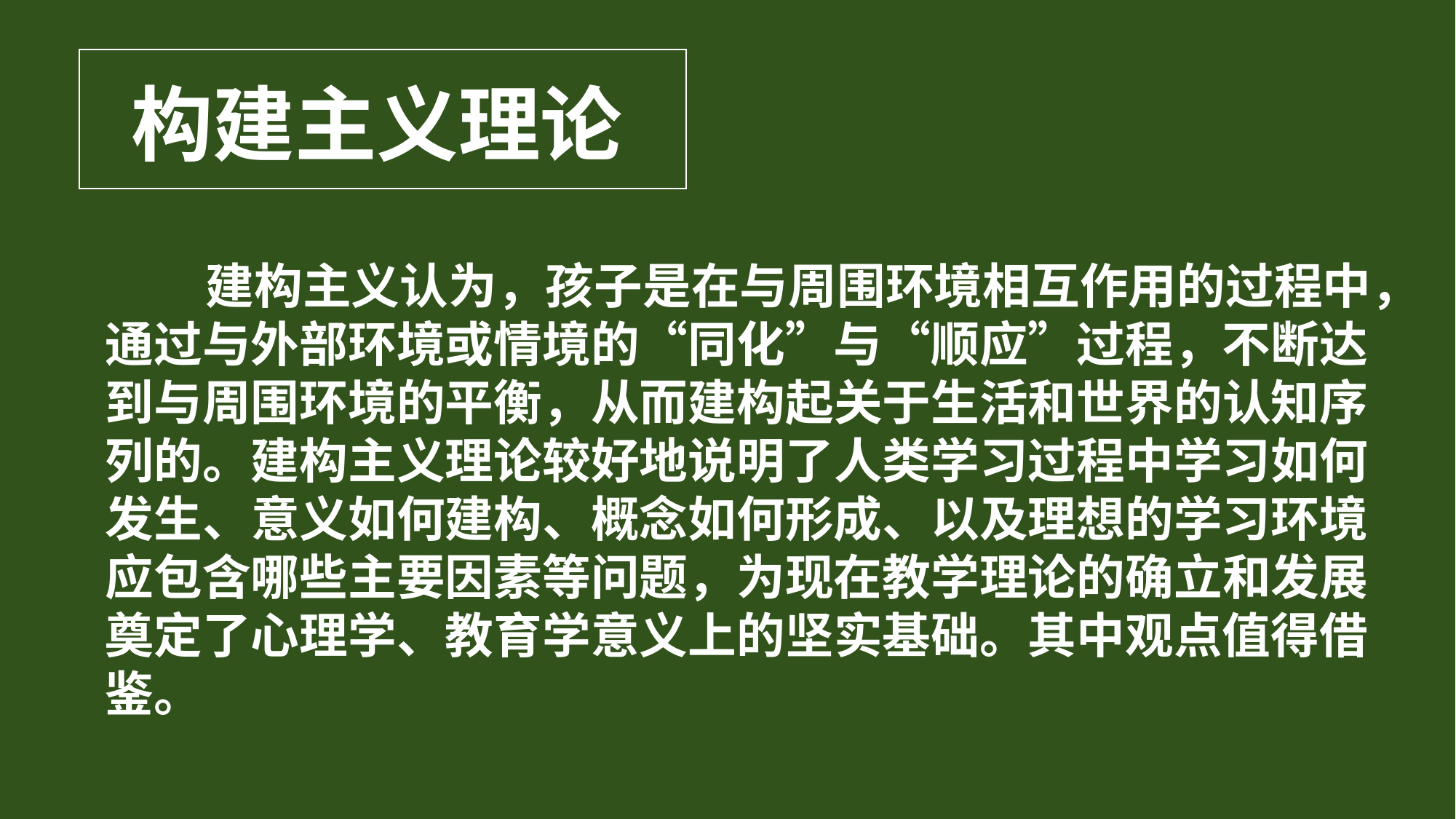

构建主义理论
        建构主义认为，孩子是在与周围环境相互作用的过程中，通过与外部环境或情境的“同化”与“顺应”过程，不断达到与周围环境的平衡，从而建构起关于生活和世界的认知序列的。建构主义理论较好地说明了人类学习过程中学习如何发生、意义如何建构、概念如何形成、以及理想的学习环境应包含哪些主要因素等问题，为现在教学理论的确立和发展奠定了心理学、教育学意义上的坚实基础。其中观点值得借鉴。